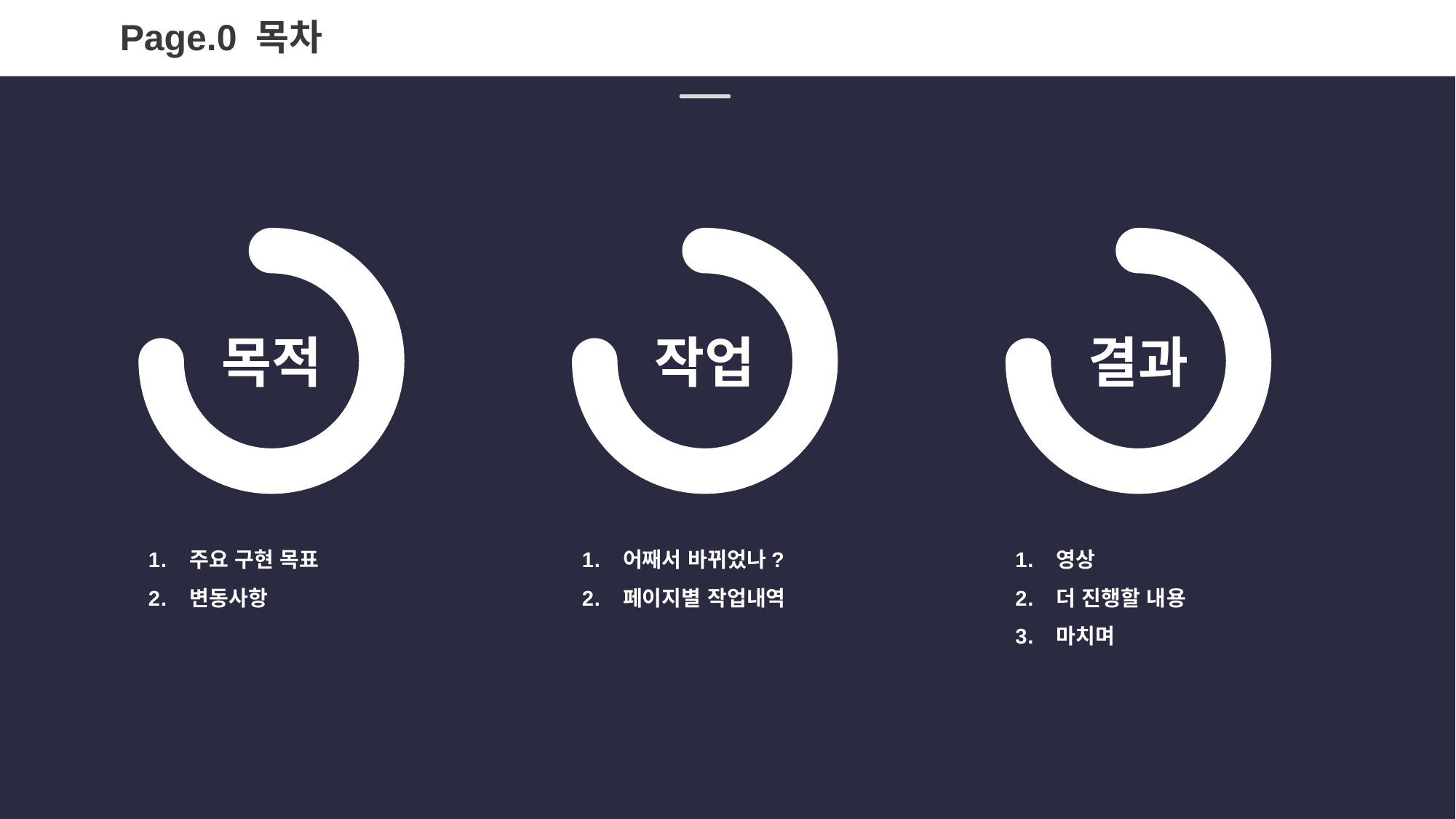

Page.0 목차

목적

작업

결과

주요 구현 목표
변동사항
어째서 바뀌었나?
페이지별 작업내역
영상
더 진행할 내용
마치며